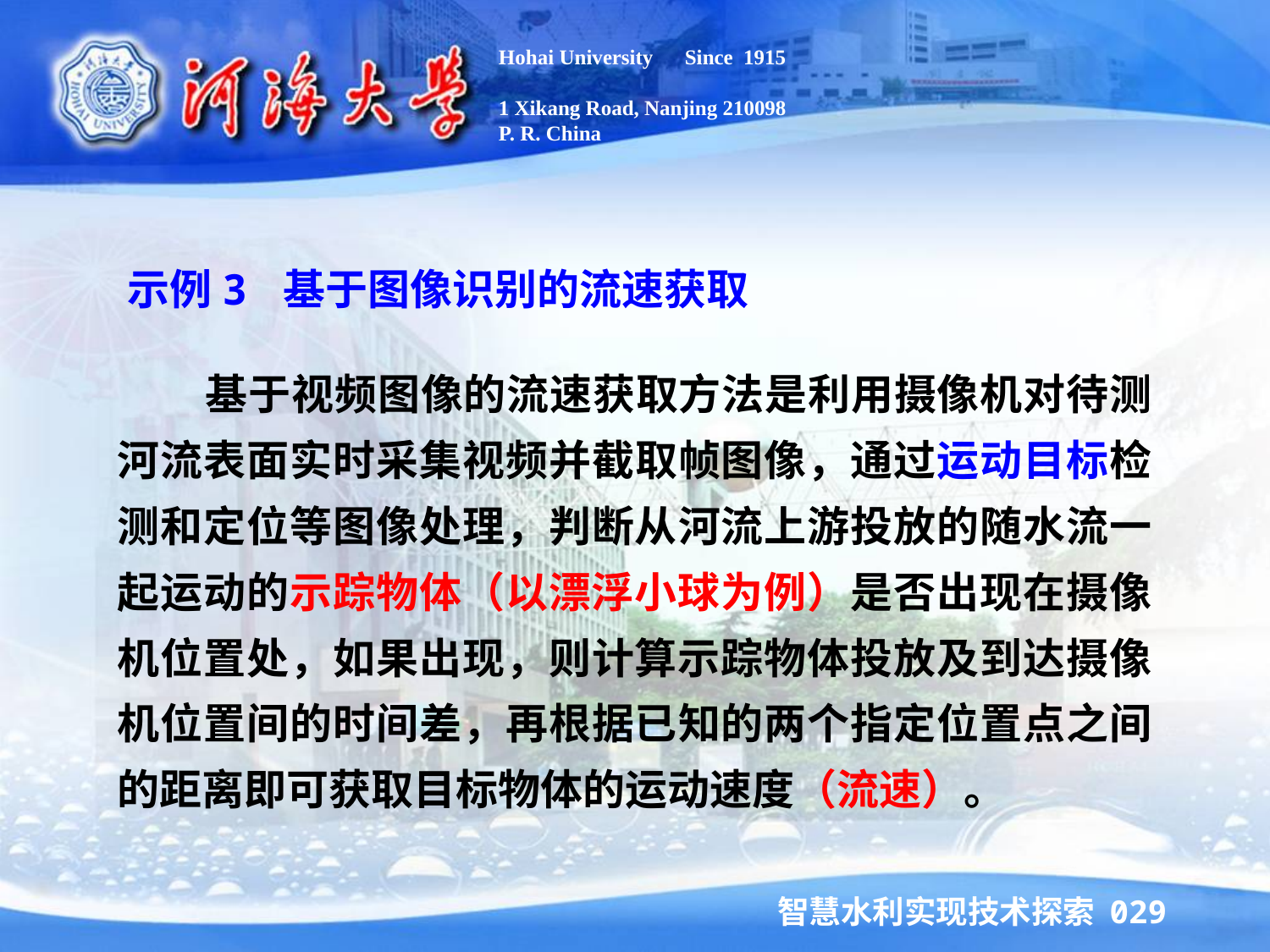

Hohai University      Since  1915
1 Xikang Road, Nanjing 210098
P. R. China
示例3 基于图像识别的流速获取
         基于视频图像的流速获取方法是利用摄像机对待测河流表面实时采集视频并截取帧图像，通过运动目标检测和定位等图像处理，判断从河流上游投放的随水流一起运动的示踪物体（以漂浮小球为例）是否出现在摄像机位置处，如果出现，则计算示踪物体投放及到达摄像机位置间的时间差，再根据已知的两个指定位置点之间的距离即可获取目标物体的运动速度（流速）。
智慧水利实现技术探索 029